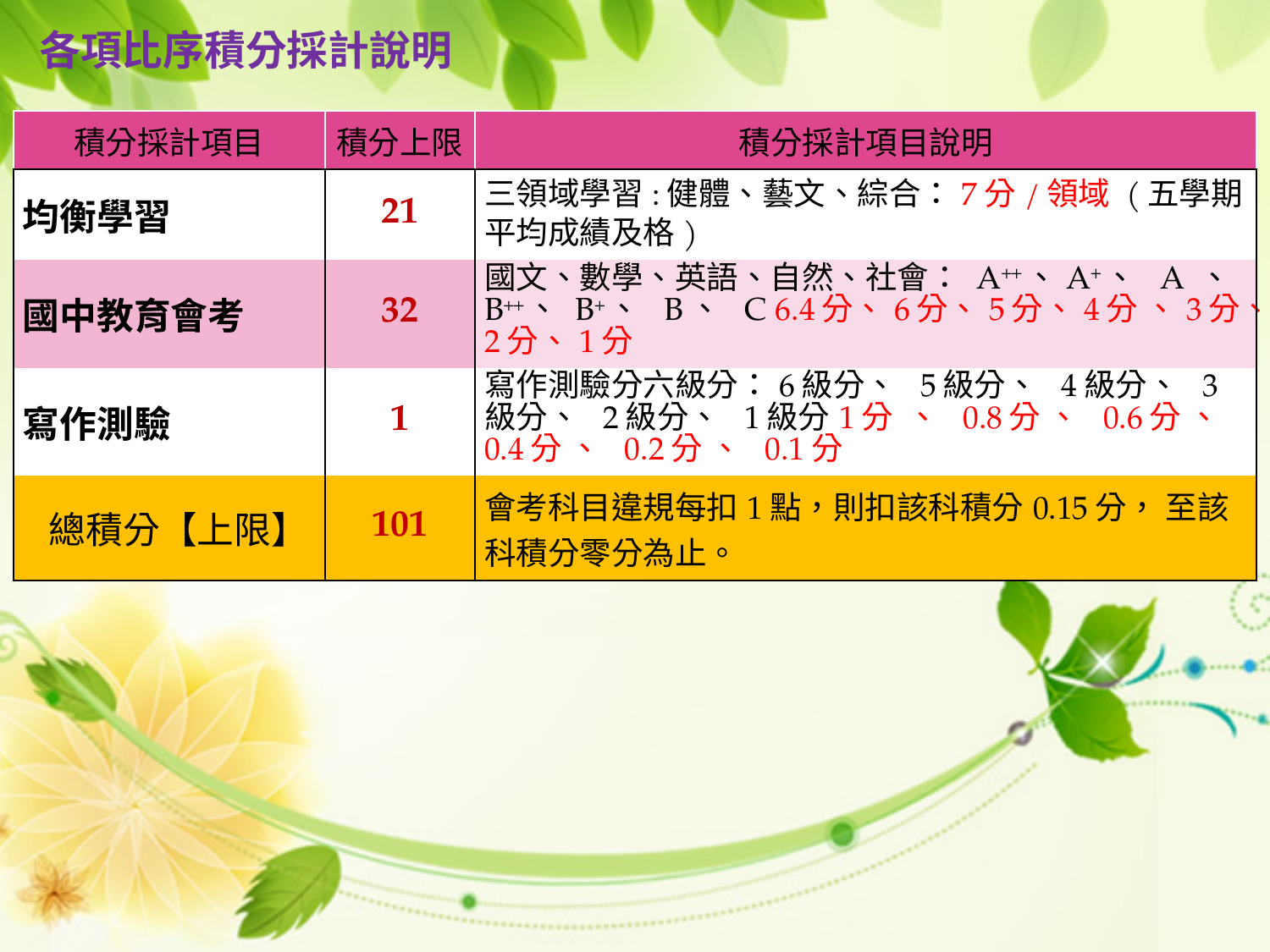

# 各項比序積分採計說明
| 積分採計項目 | 積分上限 | 積分採計項目說明 |
| --- | --- | --- |
| 均衡學習 | 21 | 三領域學習:健體、藝文、綜合：7分/領域 (五學期平均成績及格) |
| 國中教育會考 | 32 | 國文、數學、英語、自然、社會： A++、A+、 A 、 B++、 B+、 B、 C 6.4分、6分、5分、4分 、3分、2分、1分 |
| 寫作測驗 | 1 | 寫作測驗分六級分：6級分、 5級分、 4級分、 3級分、 2級分、 1級分1分 、 0.8分 、 0.6分 、 0.4分 、 0.2分 、 0.1分 |
| 總積分【上限】 | 101 | 會考科目違規每扣1點，則扣該科積分0.15分， 至該科積分零分為止。 |